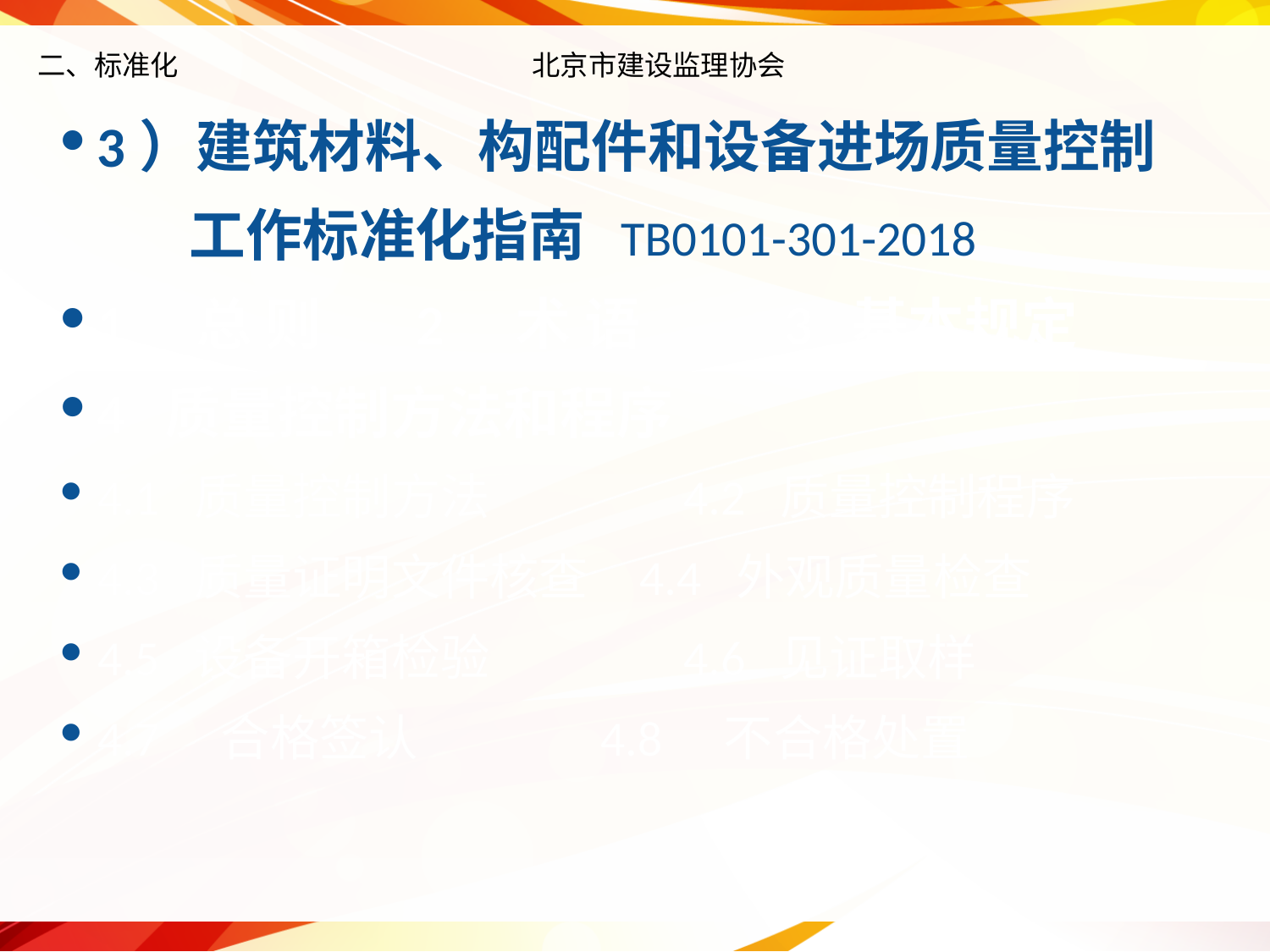

# 二、标准化                                                        北京市建设监理协会
3）建筑材料、构配件和设备进场质量控制
         工作标准化指南  TB0101-301-2018
1　总 则	    2　术 语	   3  基本规定
4  质量控制方法和程序
4.1  质量控制方法	      4.2  质量控制程序
4.3  质量证明文件核查	  4.4  外观质量检查
4.5  设备开箱检验	      4.6  见证取样
4.7　合格签认	          4.8　不合格处置